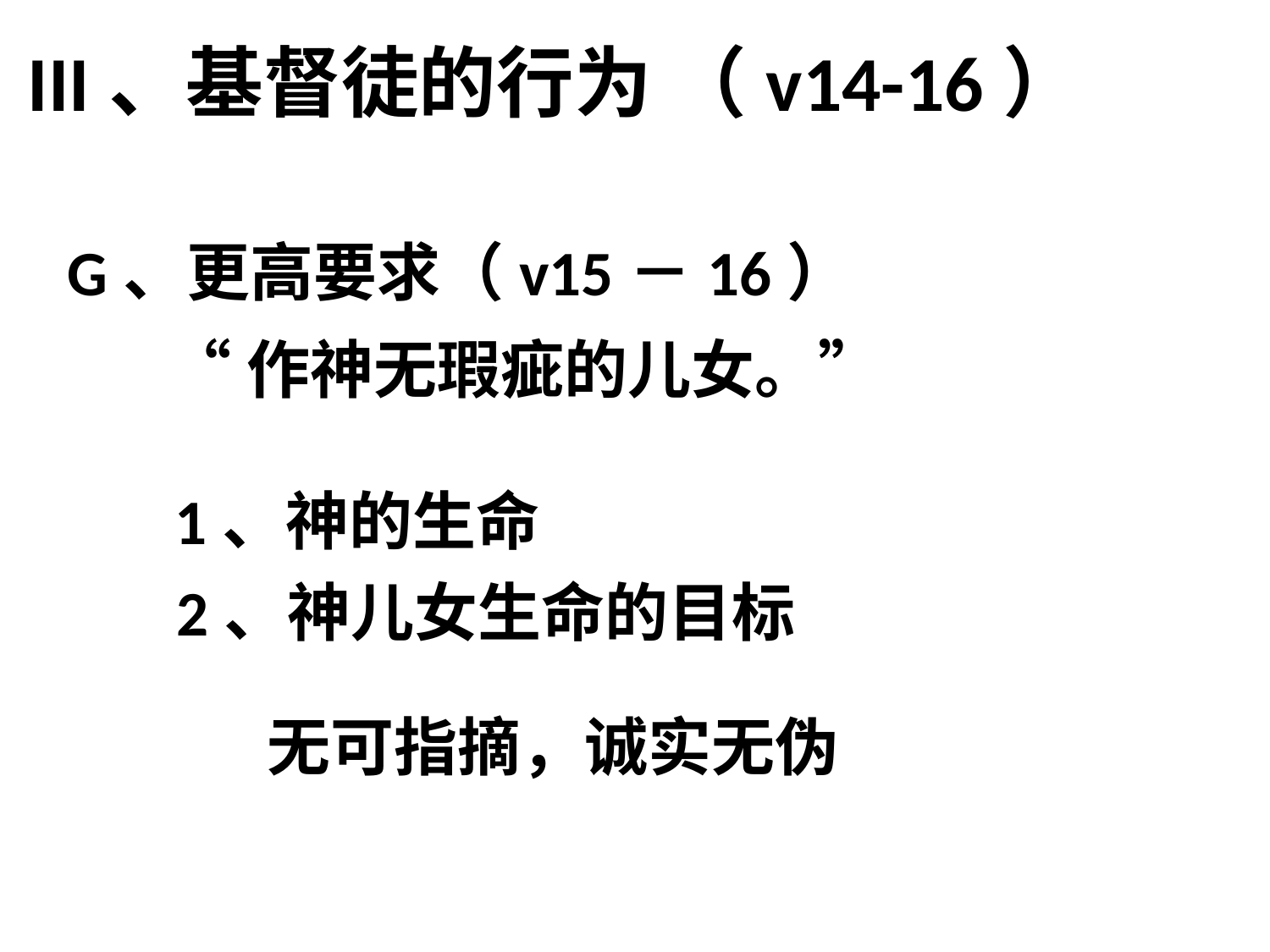

# III、基督徒的行为 （v14-16）
G、更高要求（v15－16）
       “作神无瑕疵的儿女。”
1、神的生命
2、神儿女生命的目标
无可指摘，诚实无伪